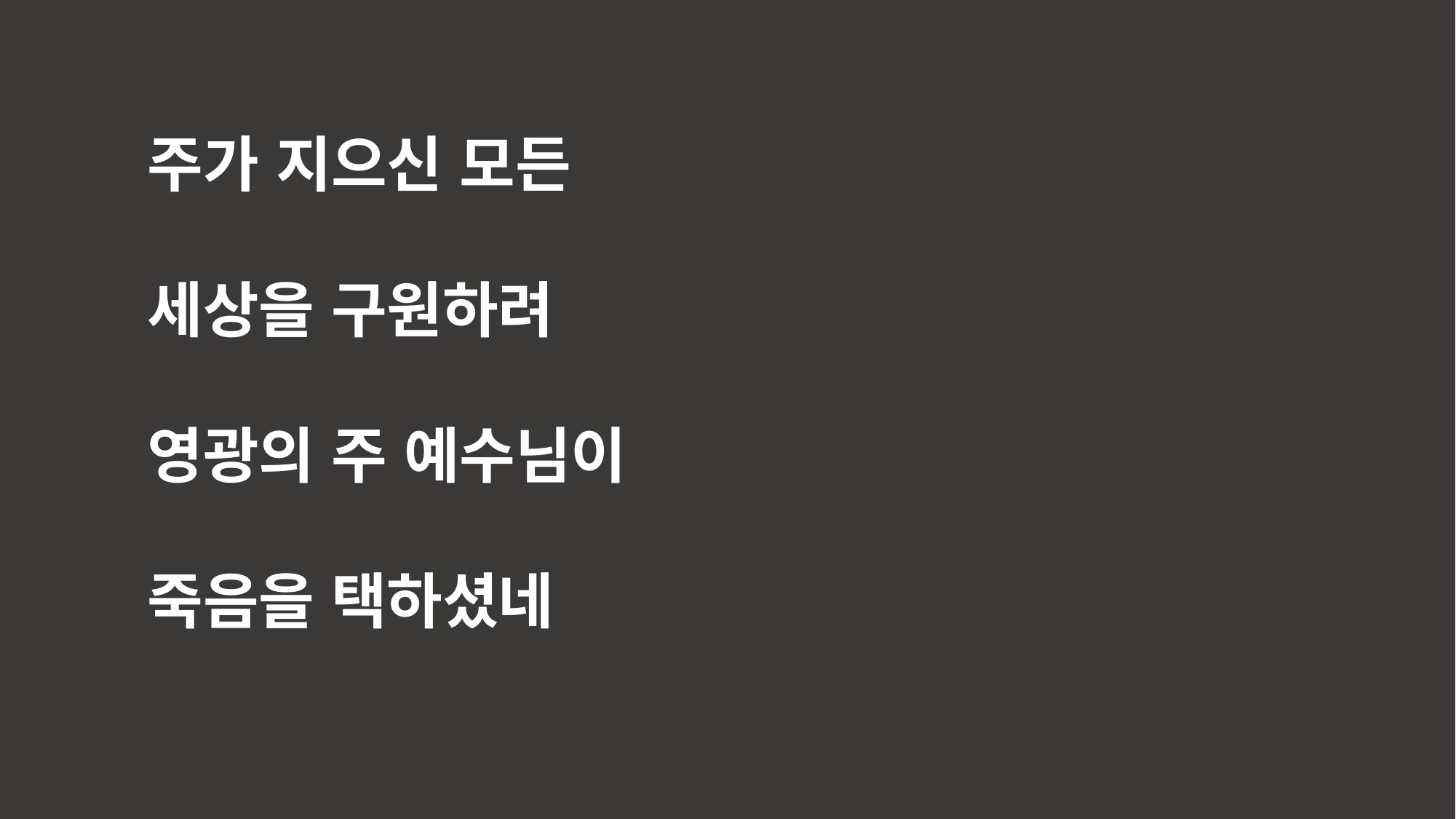

주가 지으신 모든
세상을 구원하려
영광의 주 예수님이
죽음을 택하셨네